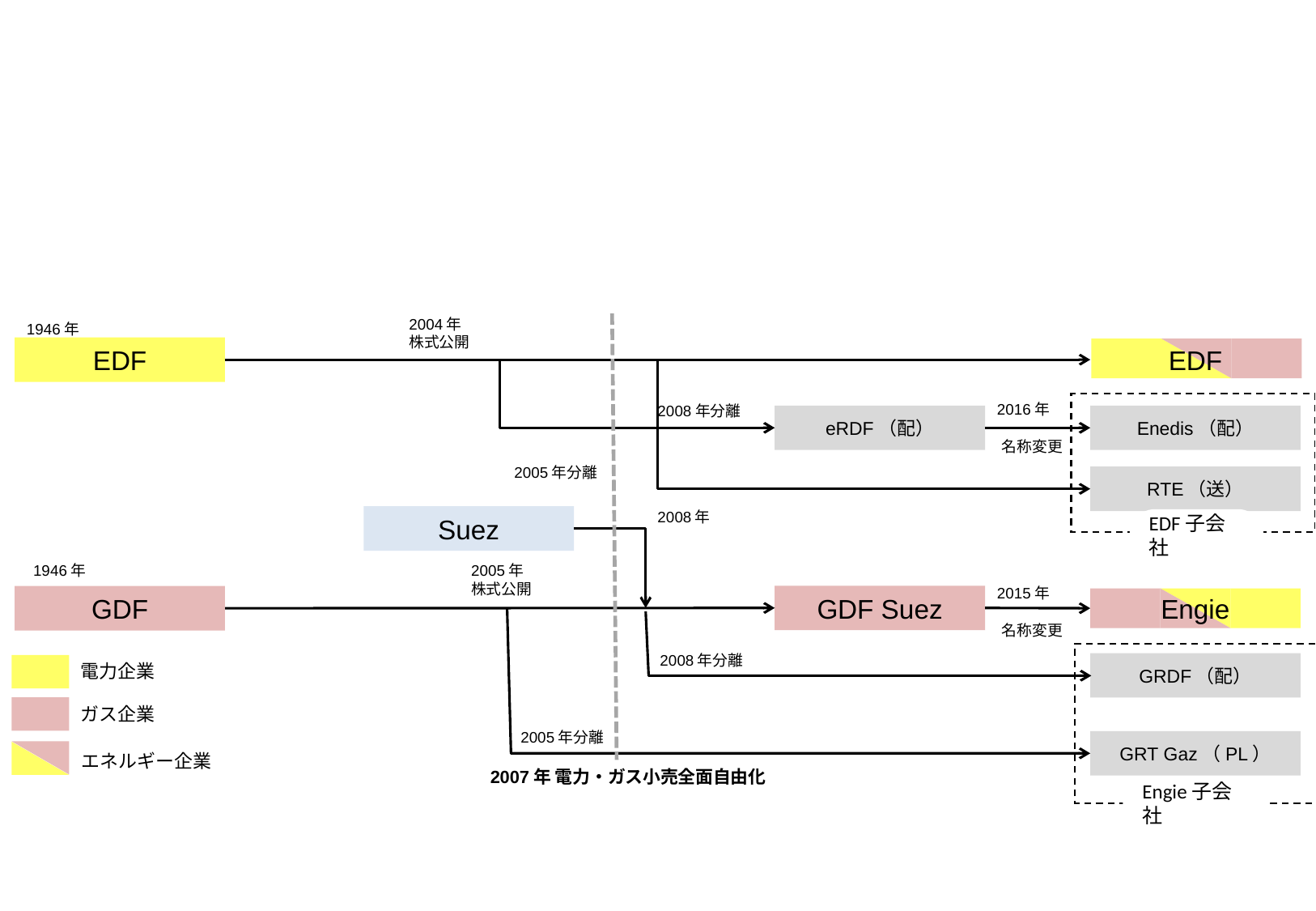

2004年
株式公開
1946年
EDF
EDF

2016年

2008年分離
eRDF（配）
Enedis（配）
名称変更
2005年分離
RTE（送）
2008年
Suez
EDF子会社

1946年
2005年
株式公開
2015年
GDF Suez
GDF
Engie

名称変更

2008年分離
GRDF（配）
電力企業

ガス企業

2005年分離
GRT Gaz（PL）

エネルギー企業
2007年 電力・ガス小売全面自由化
Engie子会社